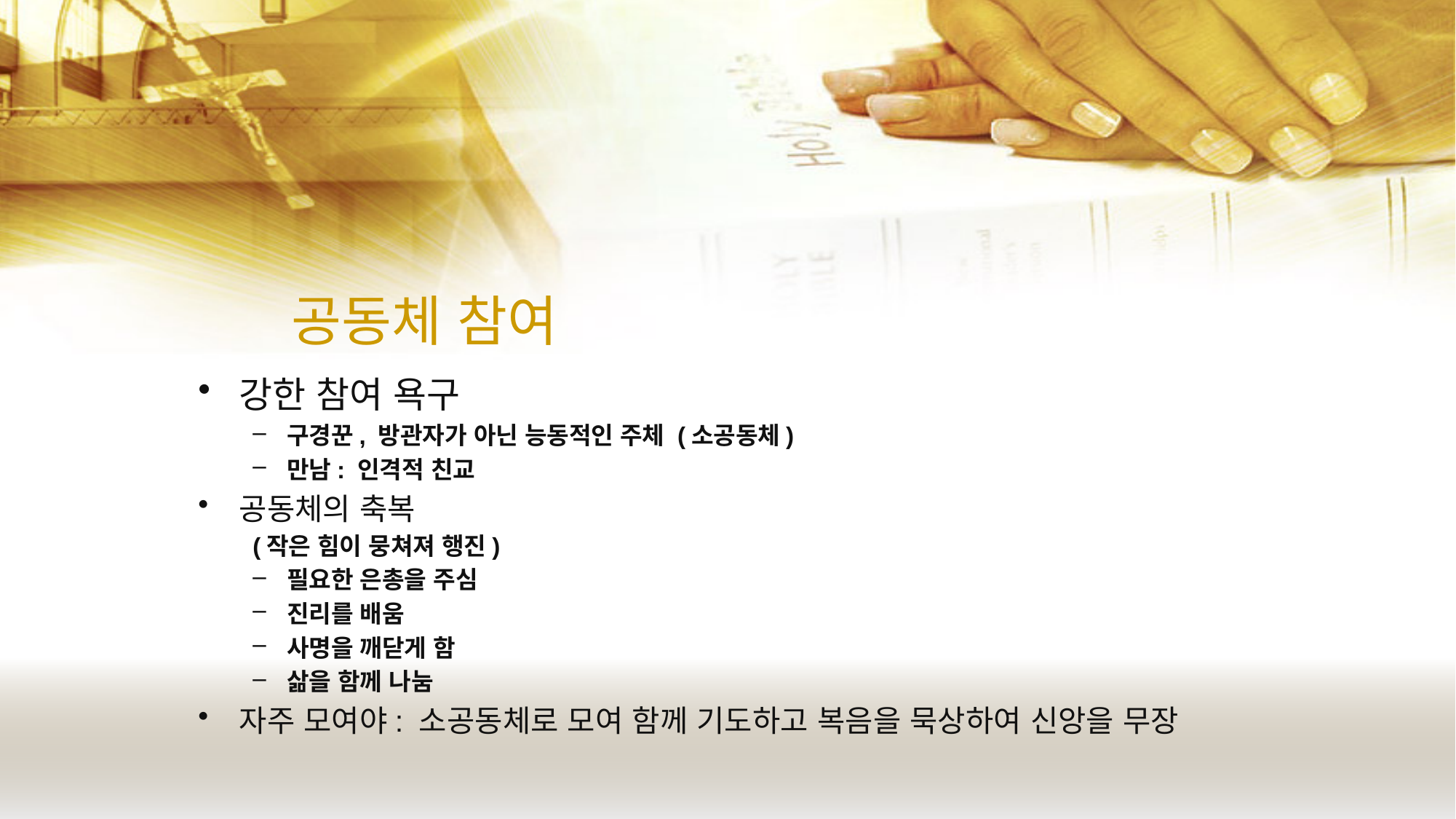

# 공동체 참여
강한 참여 욕구
구경꾼, 방관자가 아닌 능동적인 주체 (소공동체)
만남: 인격적 친교
공동체의 축복
(작은 힘이 뭉쳐져 행진)
필요한 은총을 주심
진리를 배움
사명을 깨닫게 함
삶을 함께 나눔
자주 모여야: 소공동체로 모여 함께 기도하고 복음을 묵상하여 신앙을 무장